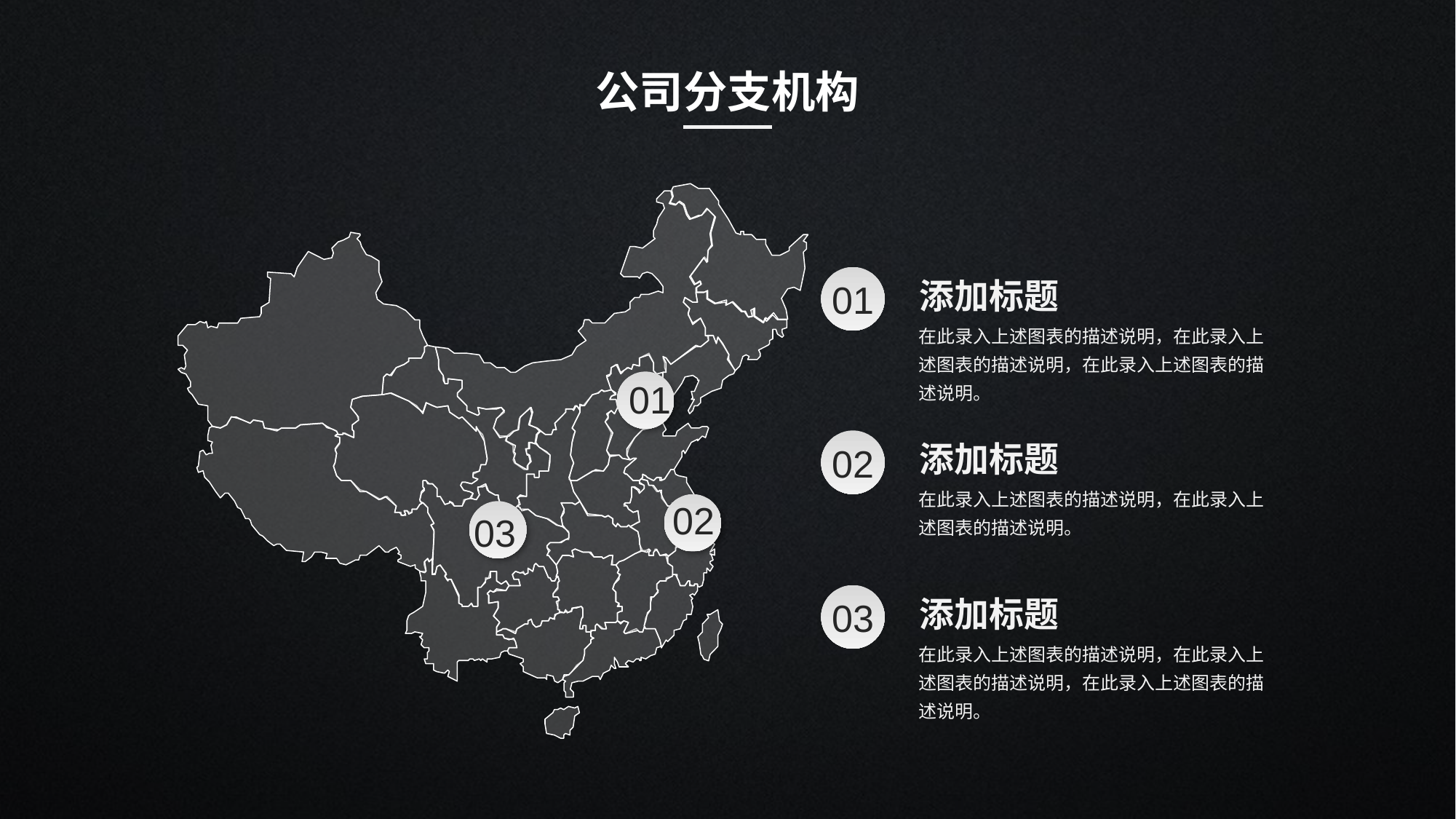

公司分支机构

01
添加标题
在此录入上述图表的描述说明，在此录入上述图表的描述说明，在此录入上述图表的描述说明。
01

02
添加标题
在此录入上述图表的描述说明，在此录入上述图表的描述说明。
02

03

03
添加标题
在此录入上述图表的描述说明，在此录入上述图表的描述说明，在此录入上述图表的描述说明。